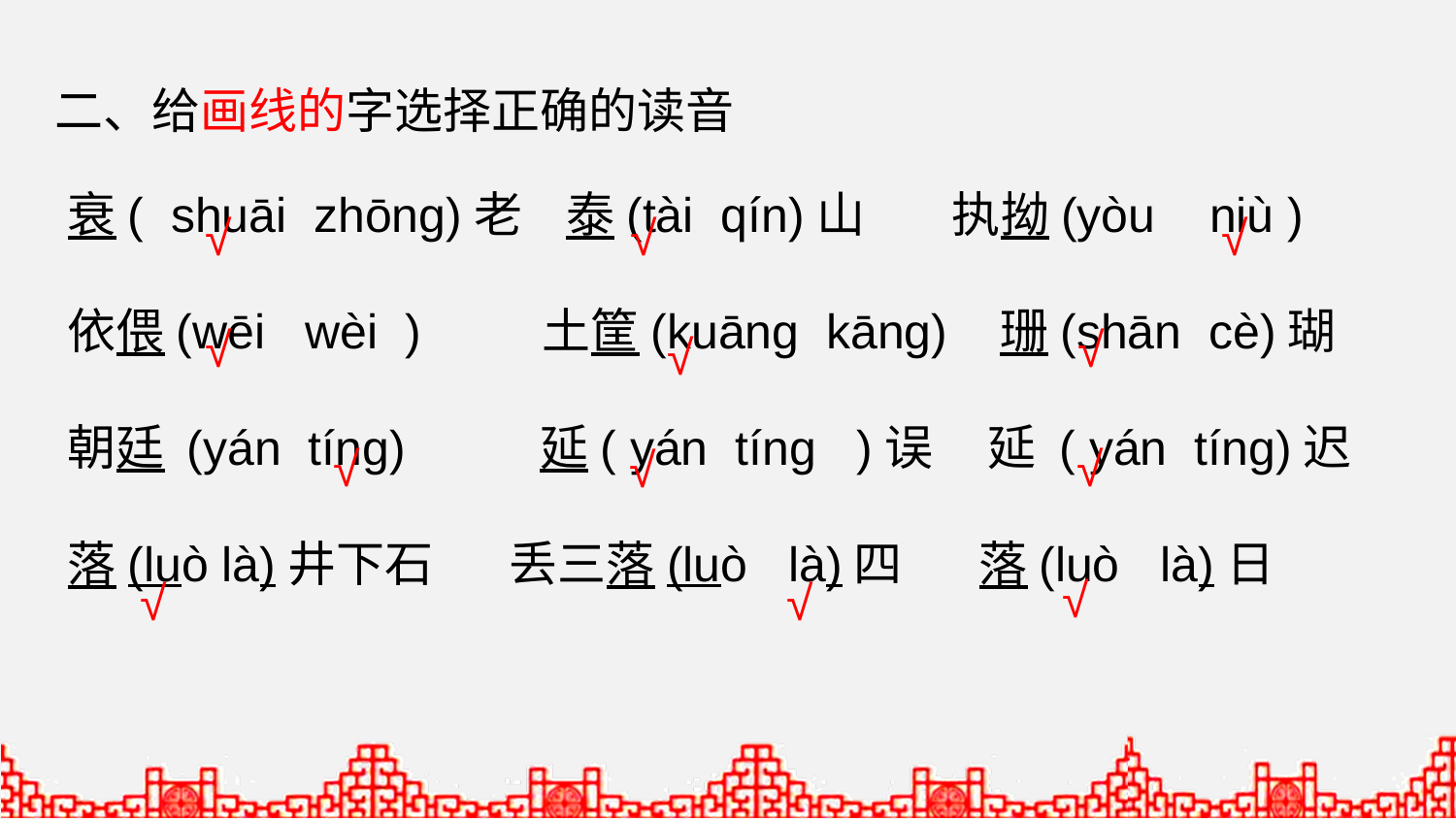

二、给画线的字选择正确的读音
衰(  shuāi  zhōng)老    泰(tài  qín)山        执拗(yòu    niù )

依偎(wēi   wèi  )        土筐(kuāng  kāng)   珊(shān  cè)瑚

朝廷 (yán  tíng)         延( yán  tíng   )误     延 ( yán  tíng)迟

落(luò là)井下石       丢三落(luò   là)四       落(luò   là)日
√
√
√
√
√
√
√
√
√
√
√
√